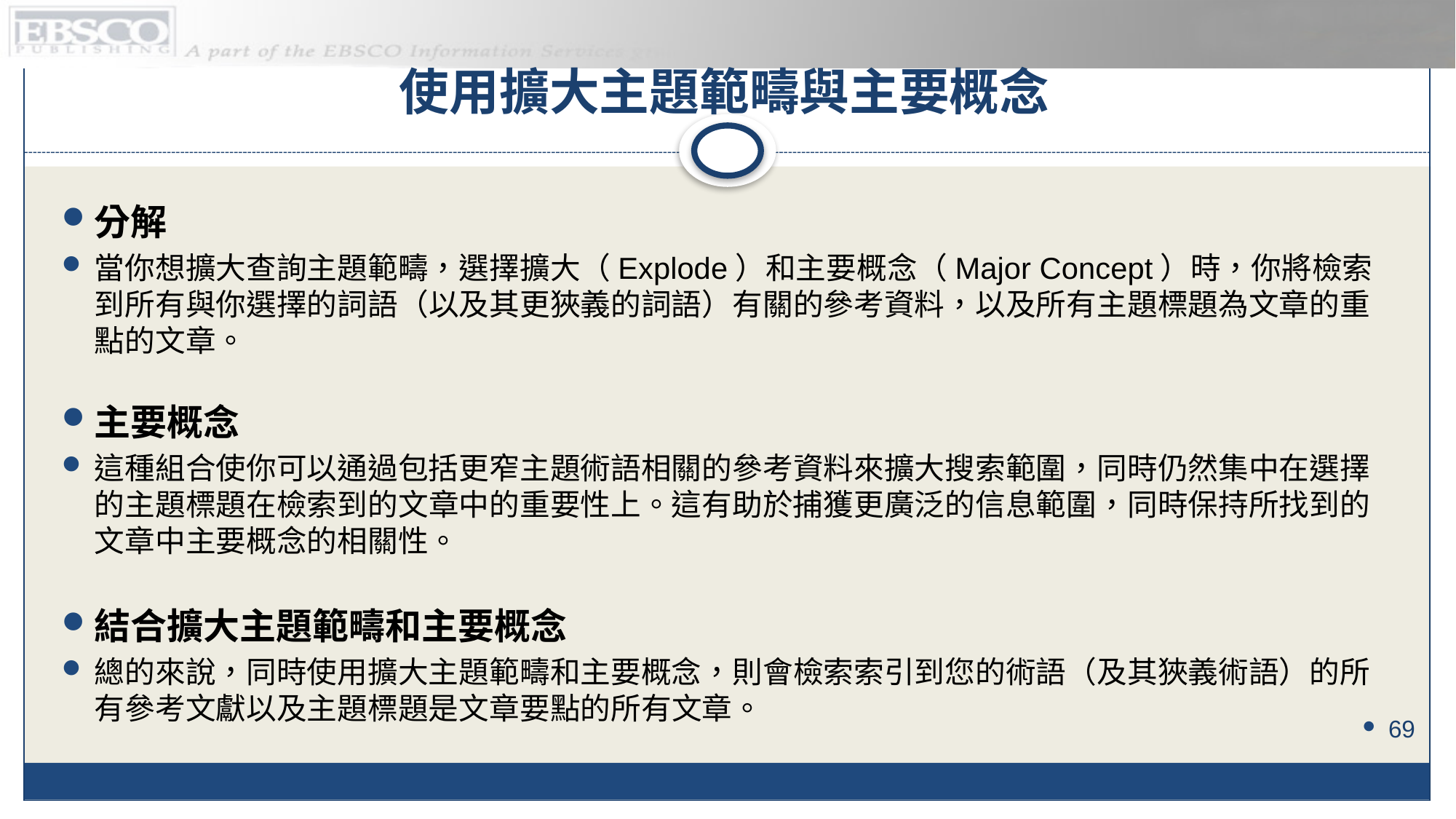

使用擴大主題範疇與主要概念
分解
當你想擴大查詢主題範疇，選擇擴大（Explode）和主要概念（Major Concept）時，你將檢索到所有與你選擇的詞語（以及其更狹義的詞語）有關的參考資料，以及所有主題標題為文章的重點的文章。

主要概念
這種組合使你可以通過包括更窄主題術語相關的參考資料來擴大搜索範圍，同時仍然集中在選擇的主題標題在檢索到的文章中的重要性上。這有助於捕獲更廣泛的信息範圍，同時保持所找到的文章中主要概念的相關性。

結合擴大主題範疇和主要概念
總的來說，同時使用擴大主題範疇和主要概念，則會檢索索引到您的術語（及其狹義術語）的所有參考文獻以及主題標題是文章要點的所有文章。

69